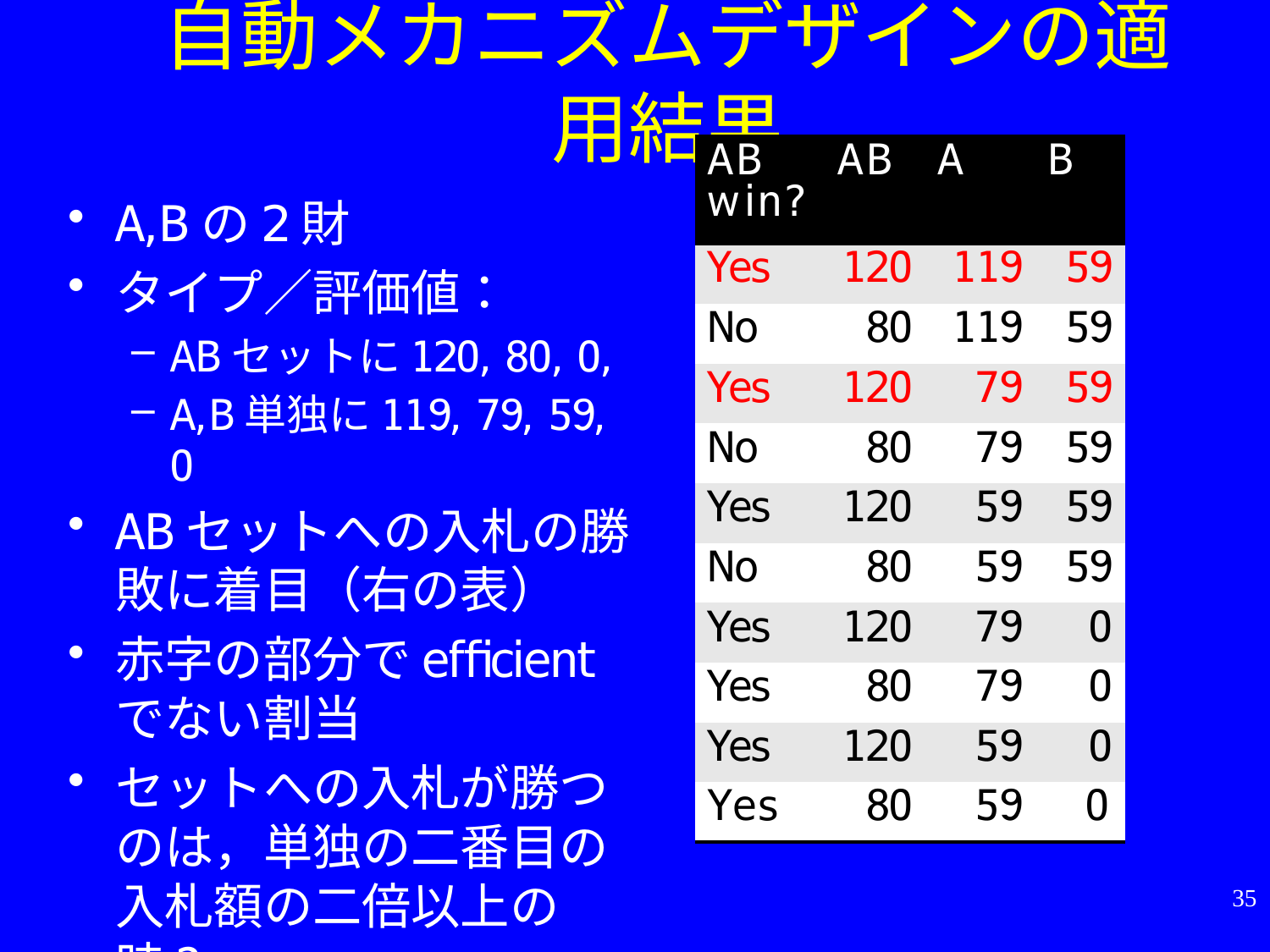

# 自動メカニズムデザインの適用結果
| AB win? | AB | A | B |
| --- | --- | --- | --- |
| Yes | 120 | 119 | 59 |
| No | 80 | 119 | 59 |
| Yes | 120 | 79 | 59 |
| No | 80 | 79 | 59 |
| Yes | 120 | 59 | 59 |
| No | 80 | 59 | 59 |
| Yes | 120 | 79 | 0 |
| Yes | 80 | 79 | 0 |
| Yes | 120 | 59 | 0 |
| Yes | 80 | 59 | 0 |
A,Bの2財
タイプ／評価値：
ABセットに120, 80, 0,
A,B単独に119, 79, 59, 0
ABセットへの入札の勝敗に着目（右の表）
赤字の部分でefficientでない割当
セットへの入札が勝つのは，単独の二番目の入札額の二倍以上の時?
35